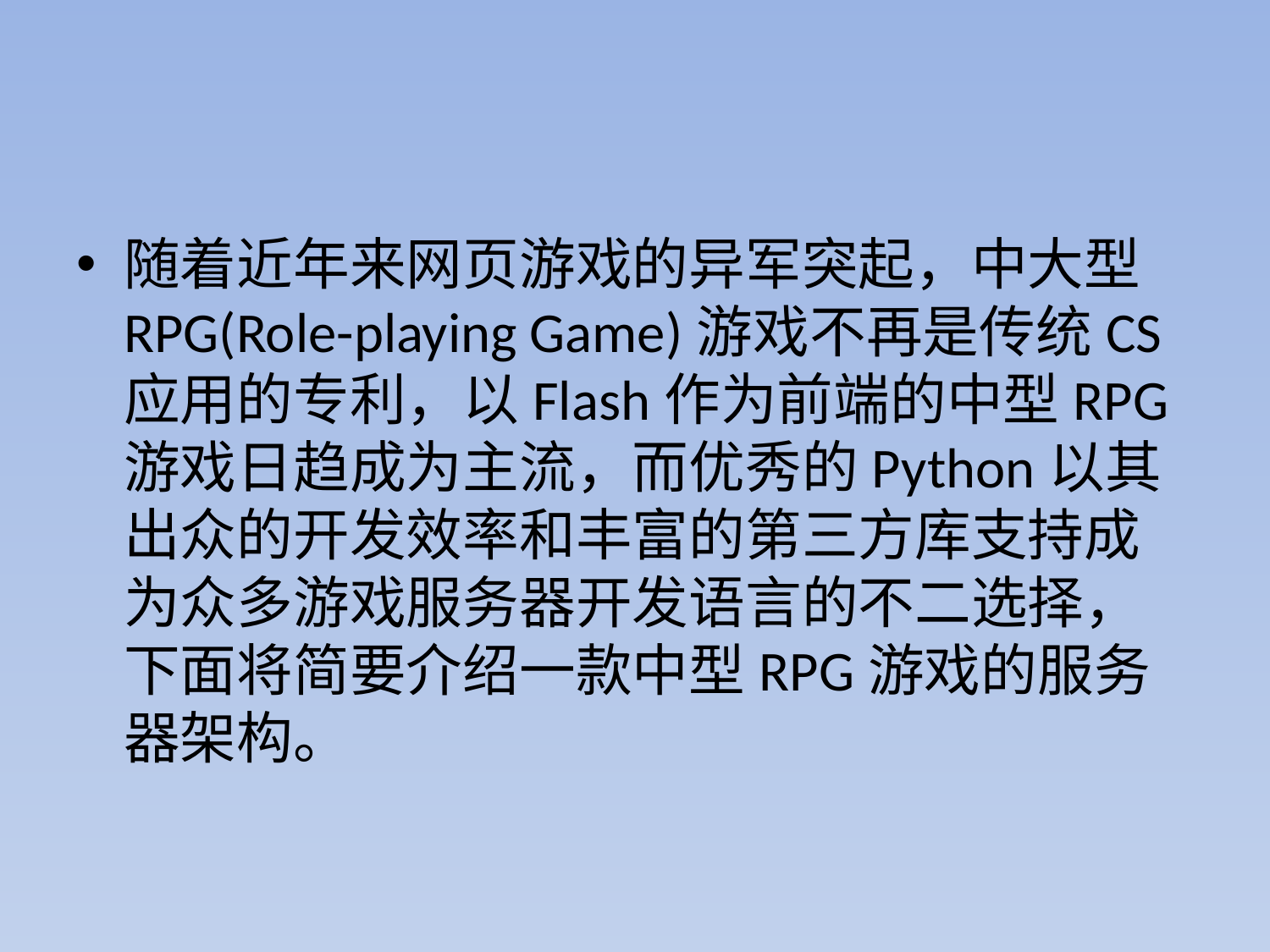

随着近年来网页游戏的异军突起，中大型RPG(Role-playing Game)游戏不再是传统CS应用的专利，以Flash作为前端的中型RPG游戏日趋成为主流，而优秀的Python以其出众的开发效率和丰富的第三方库支持成为众多游戏服务器开发语言的不二选择，下面将简要介绍一款中型RPG游戏的服务器架构。